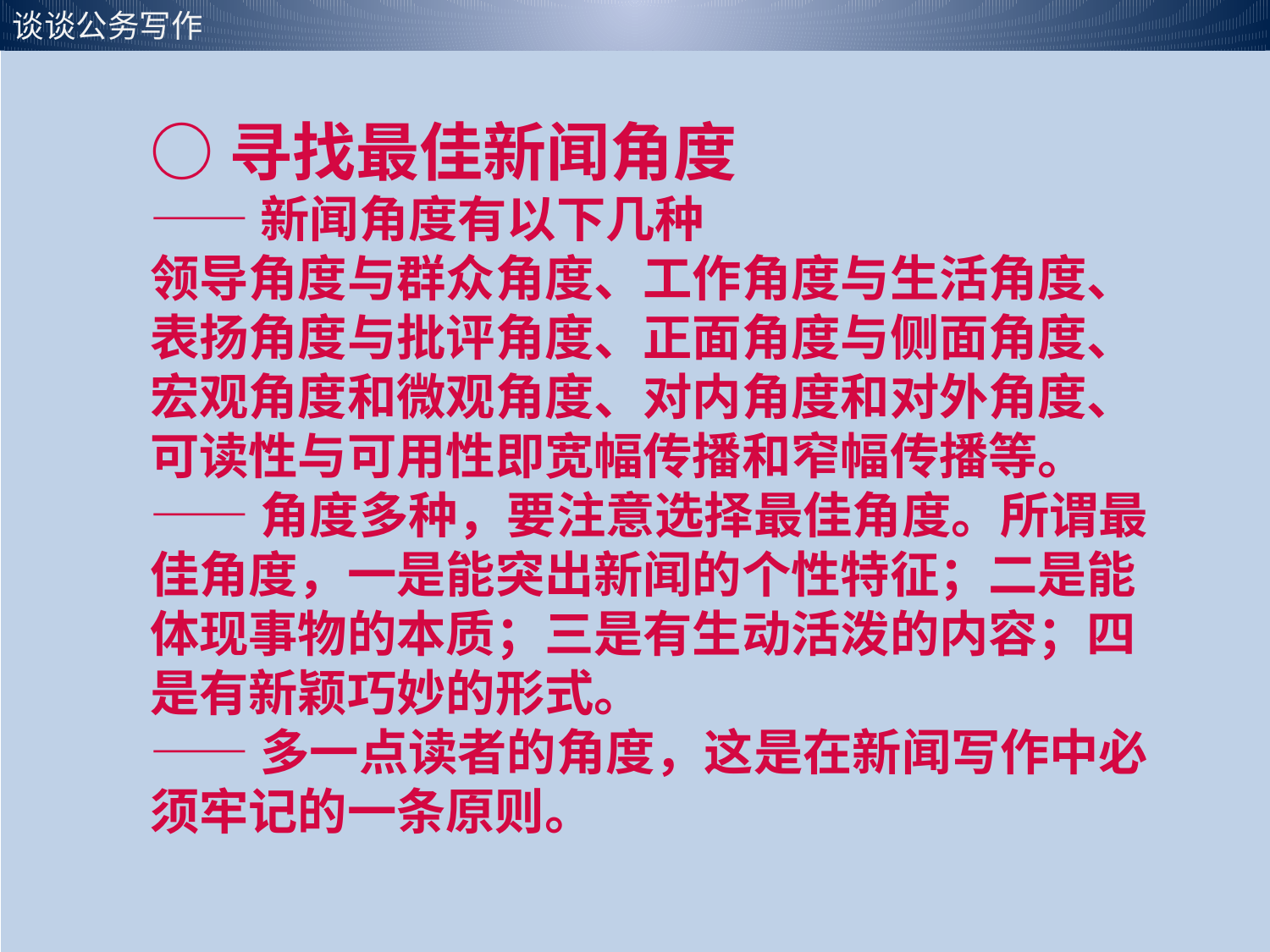

○寻找最佳新闻角度
——新闻角度有以下几种
领导角度与群众角度、工作角度与生活角度、表扬角度与批评角度、正面角度与侧面角度、宏观角度和微观角度、对内角度和对外角度、可读性与可用性即宽幅传播和窄幅传播等。
——角度多种，要注意选择最佳角度。所谓最佳角度，一是能突出新闻的个性特征；二是能体现事物的本质；三是有生动活泼的内容；四是有新颖巧妙的形式。
——多一点读者的角度，这是在新闻写作中必须牢记的一条原则。